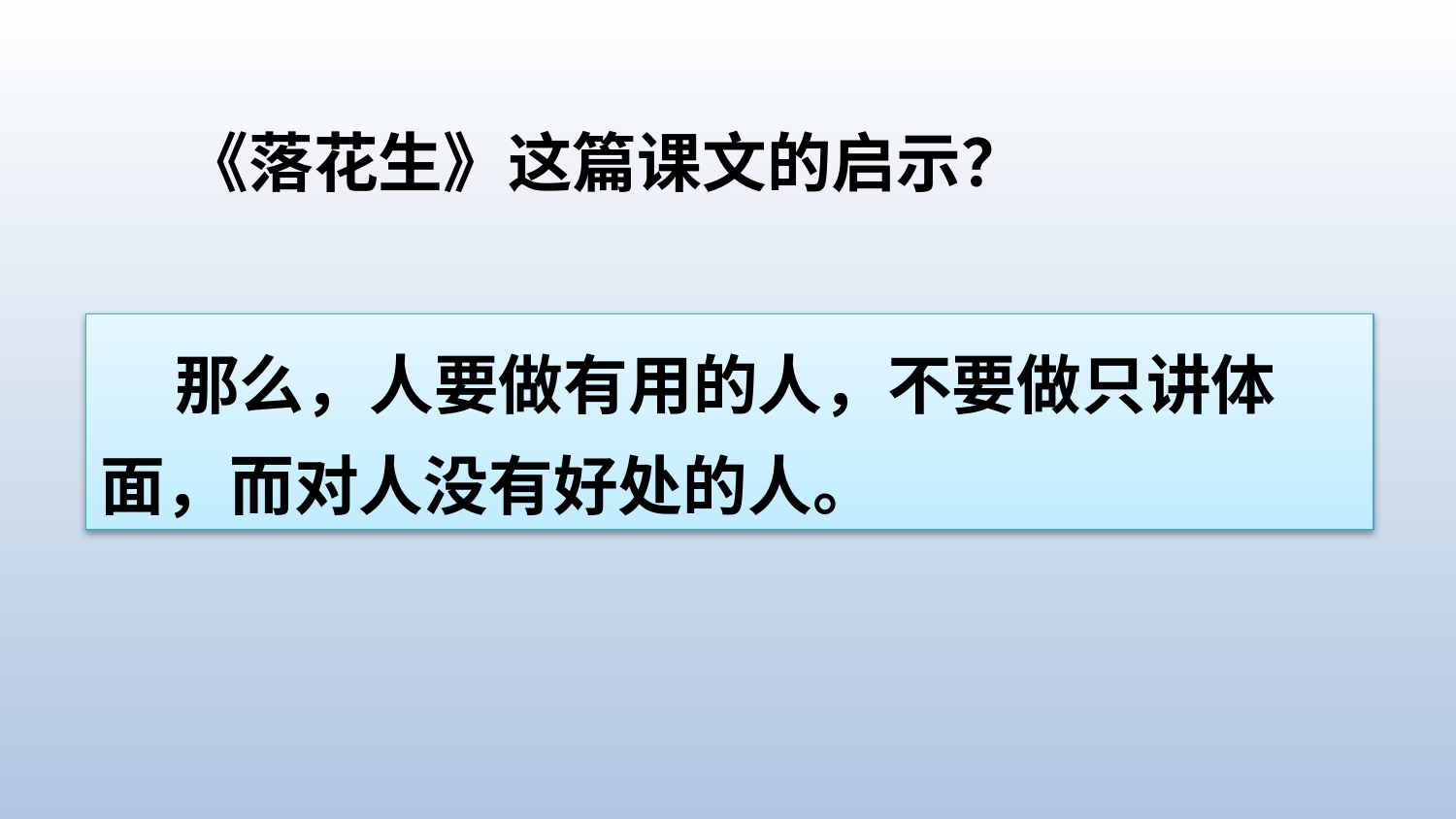

《落花生》这篇课文的启示？
    那么，人要做有用的人，不要做只讲体面，而对人没有好处的人。